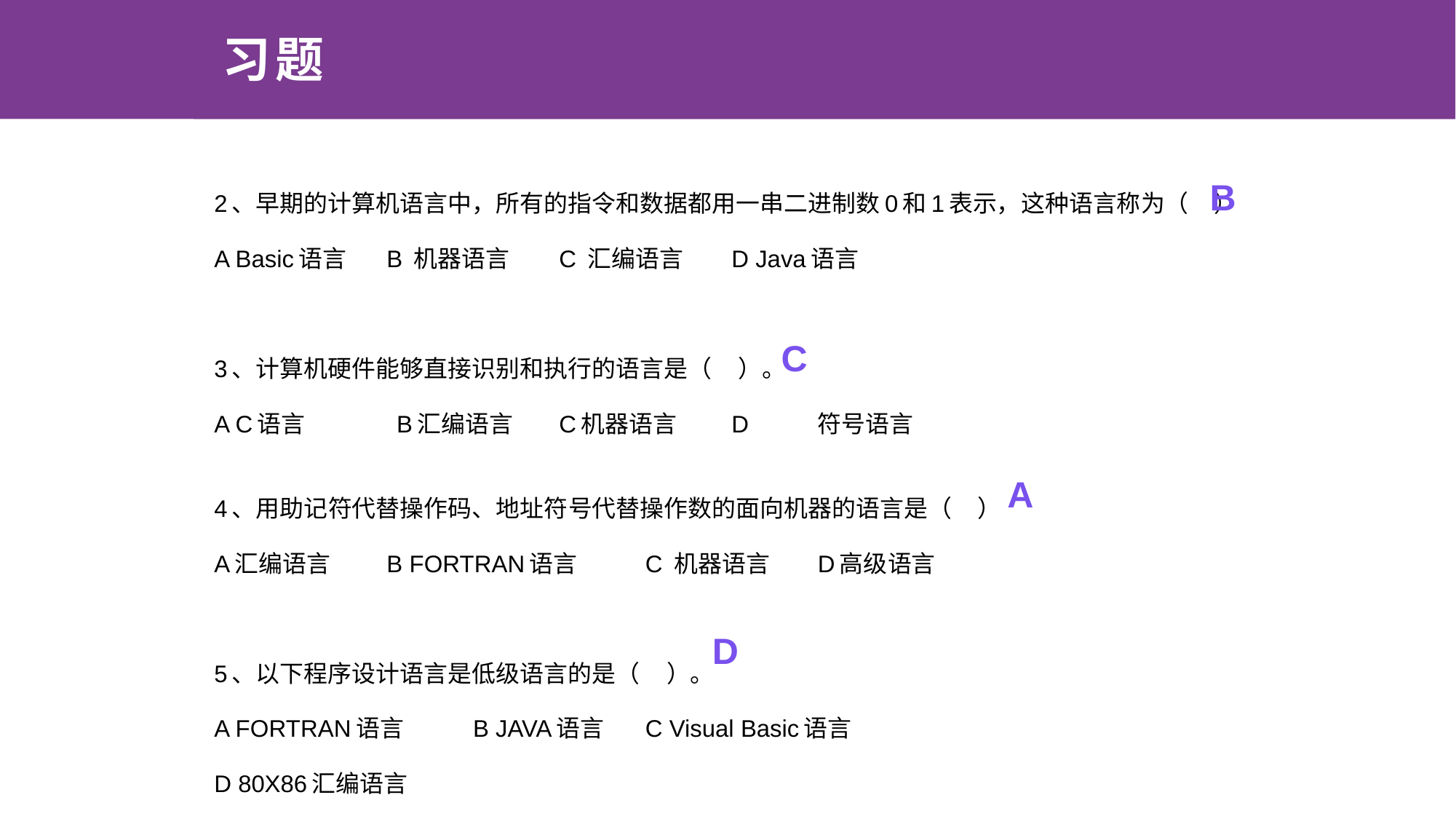

习题
# 习题
2、早期的计算机语言中，所有的指令和数据都用一串二进制数0和1表示，这种语言称为（B）
A Basic语言	B 机器语言	C 汇编语言	D Java语言

3、计算机硬件能够直接识别和执行的语言是（C）。
A C语言	 B汇编语言		C机器语言	D	符号语言

4、用助记符代替操作码、地址符号代替操作数的面向机器的语言是（A）
A汇编语言	B FORTRAN语言	C 机器语言	D高级语言

5、以下程序设计语言是低级语言的是（D）。
A FORTRAN语言	B JAVA语言	C Visual Basic语言
D 80X86汇编语言

B
C
A
D